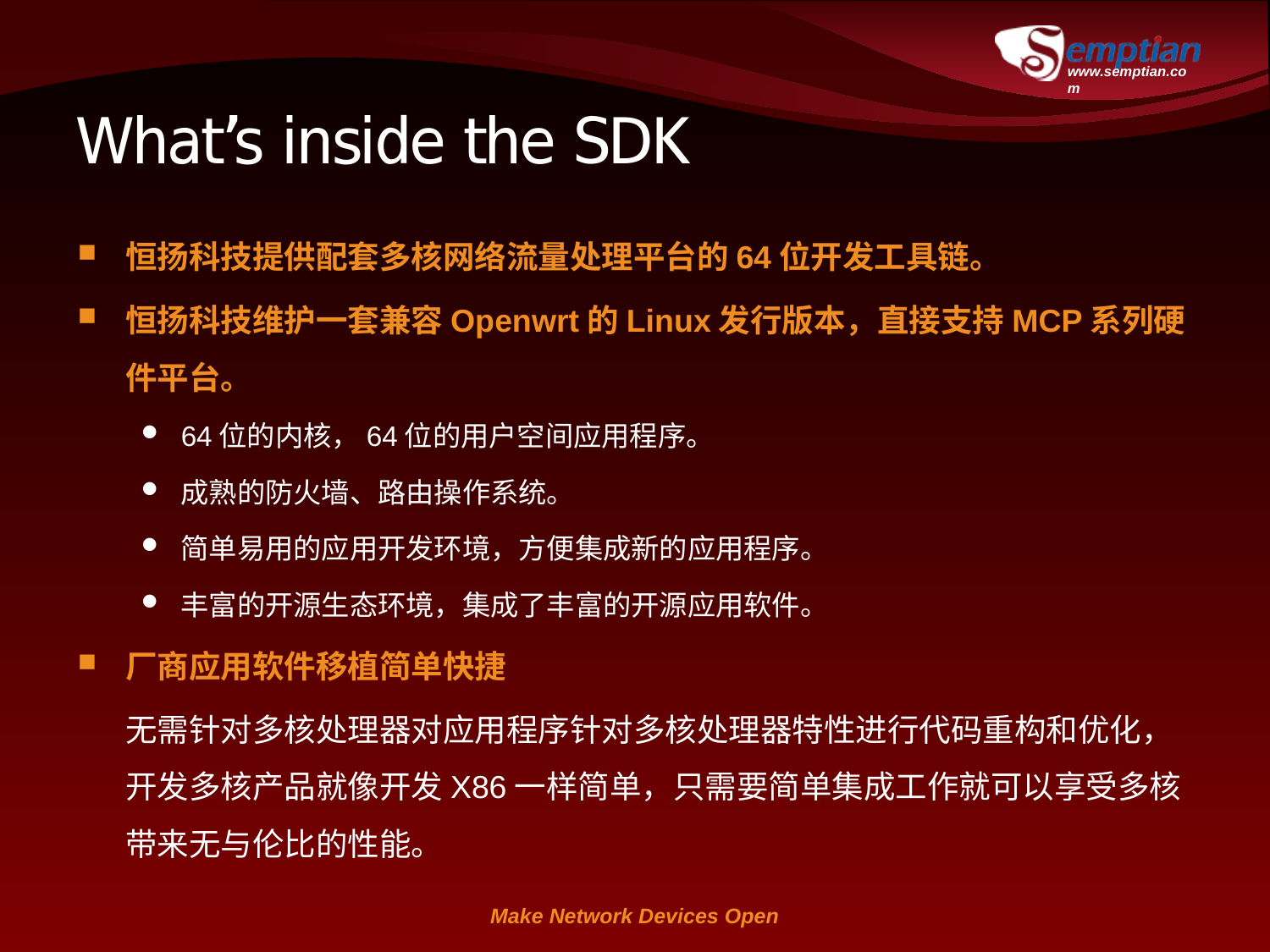

# What’s inside the SDK
恒扬科技提供配套多核网络流量处理平台的64位开发工具链。
恒扬科技维护一套兼容Openwrt的Linux发行版本，直接支持MCP系列硬件平台。
64位的内核，64位的用户空间应用程序。
成熟的防火墙、路由操作系统。
简单易用的应用开发环境，方便集成新的应用程序。
丰富的开源生态环境，集成了丰富的开源应用软件。
厂商应用软件移植简单快捷
	无需针对多核处理器对应用程序针对多核处理器特性进行代码重构和优化，开发多核产品就像开发X86一样简单，只需要简单集成工作就可以享受多核带来无与伦比的性能。